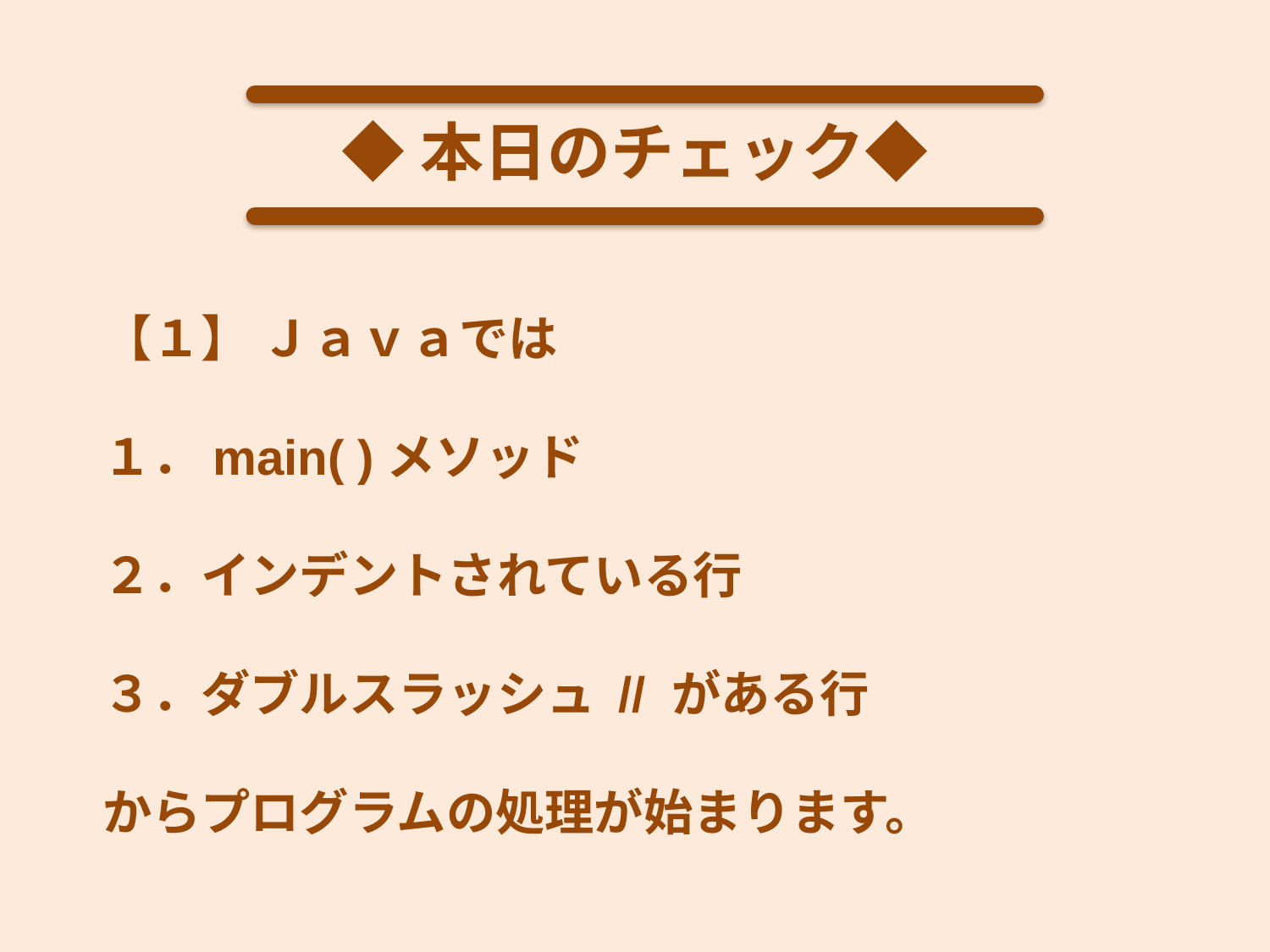

◆本日のチェック◆

【１】 Ｊａｖａでは

１．main( )メソッド

２．インデントされている行

３．ダブルスラッシュ // がある行

からプログラムの処理が始まります。